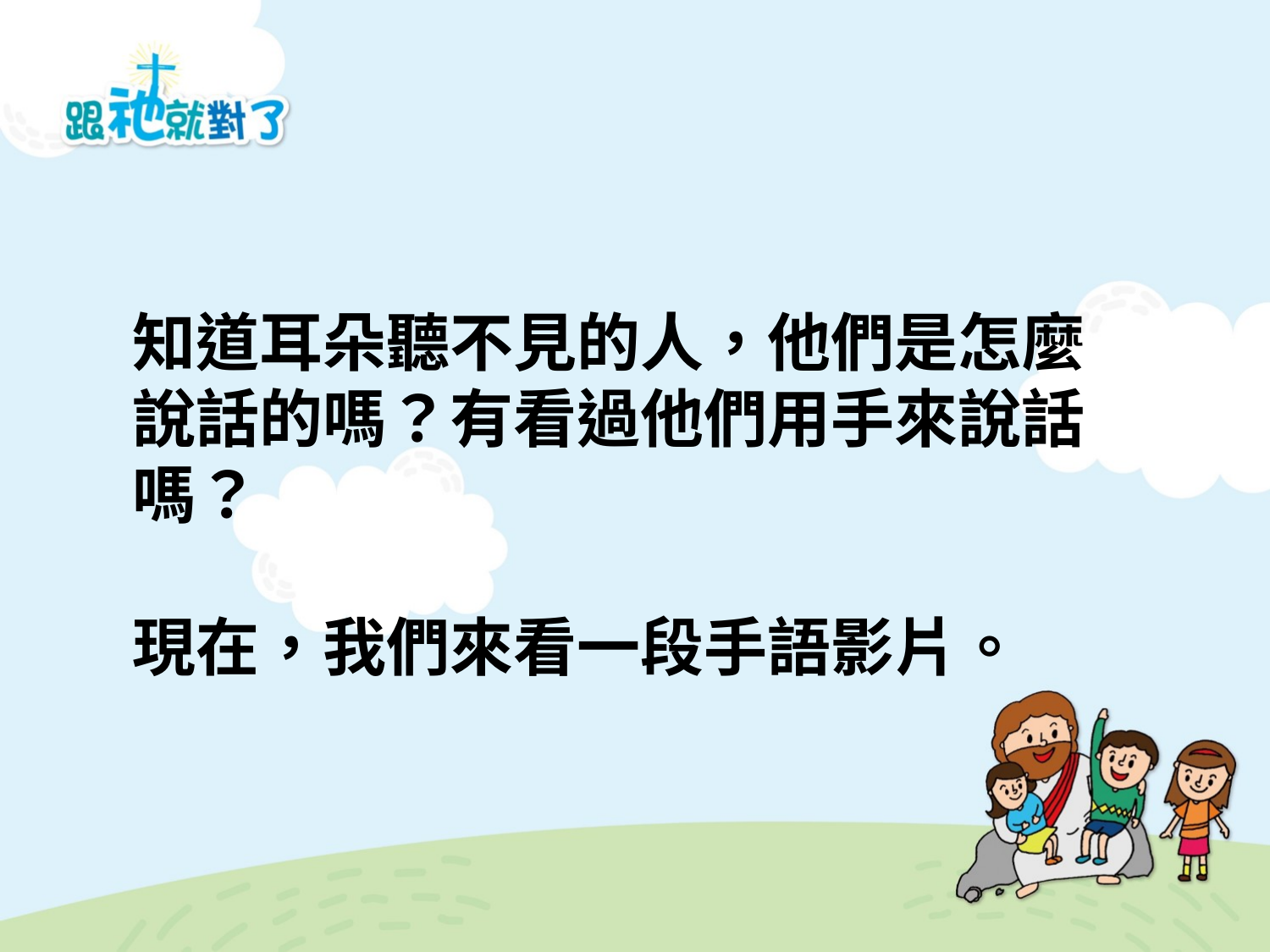

知道耳朵聽不見的人，他們是怎麼說話的嗎？有看過他們用手來說話嗎？

現在，我們來看一段手語影片。